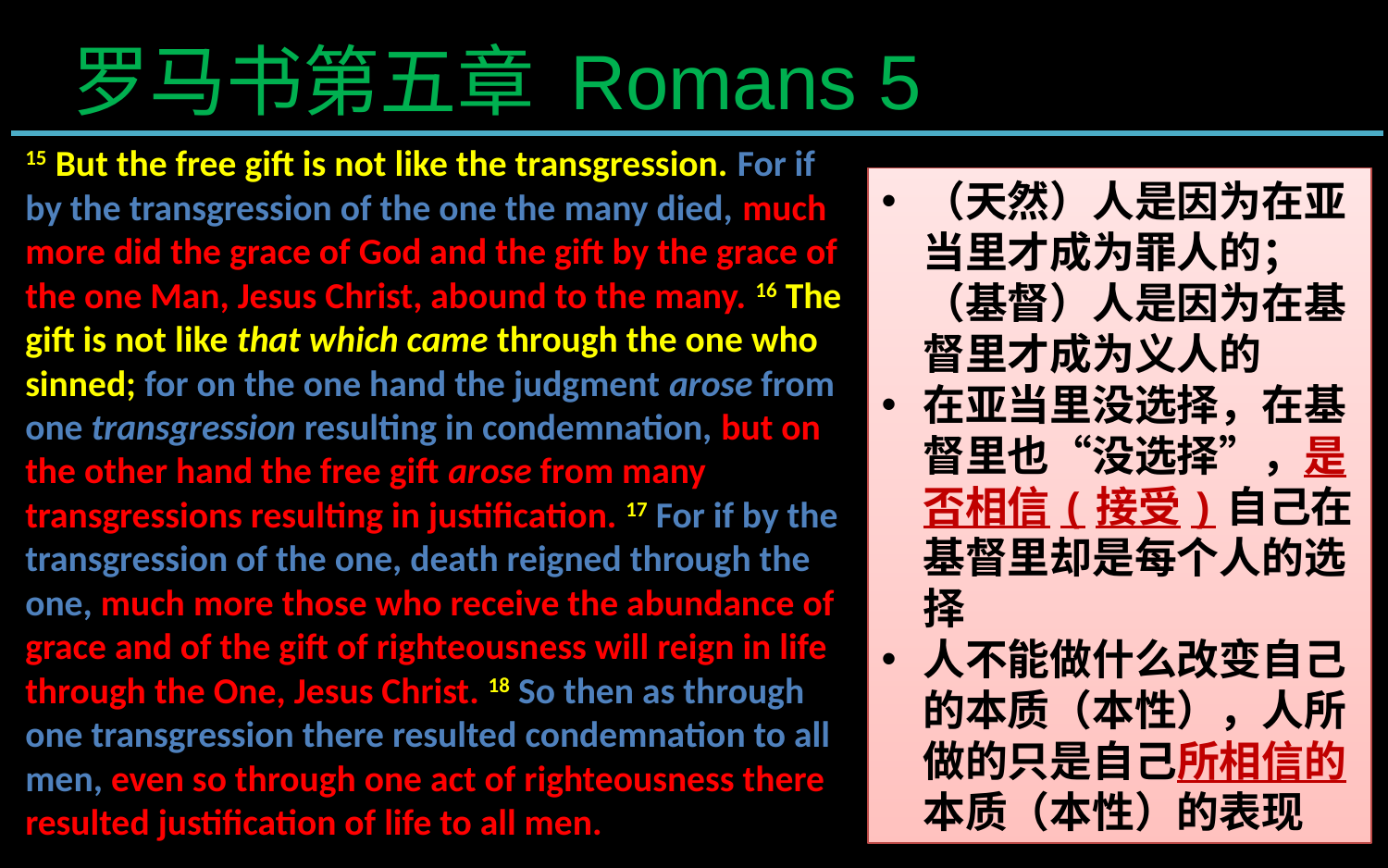

罗马书第五章 Romans 5
15 But the free gift is not like the transgression. For if by the transgression of the one the many died, much more did the grace of God and the gift by the grace of the one Man, Jesus Christ, abound to the many. 16 The gift is not like that which came through the one who sinned; for on the one hand the judgment arose from one transgression resulting in condemnation, but on the other hand the free gift arose from many transgressions resulting in justification. 17 For if by the transgression of the one, death reigned through the one, much more those who receive the abundance of grace and of the gift of righteousness will reign in life through the One, Jesus Christ. 18 So then as through one transgression there resulted condemnation to all men, even so through one act of righteousness there resulted justification of life to all men.
（天然）人是因为在亚当里才成为罪人的；（基督）人是因为在基督里才成为义人的
在亚当里没选择，在基督里也“没选择”，是否相信(接受)自己在基督里却是每个人的选择
人不能做什么改变自己的本质（本性），人所做的只是自己所相信的本质（本性）的表现